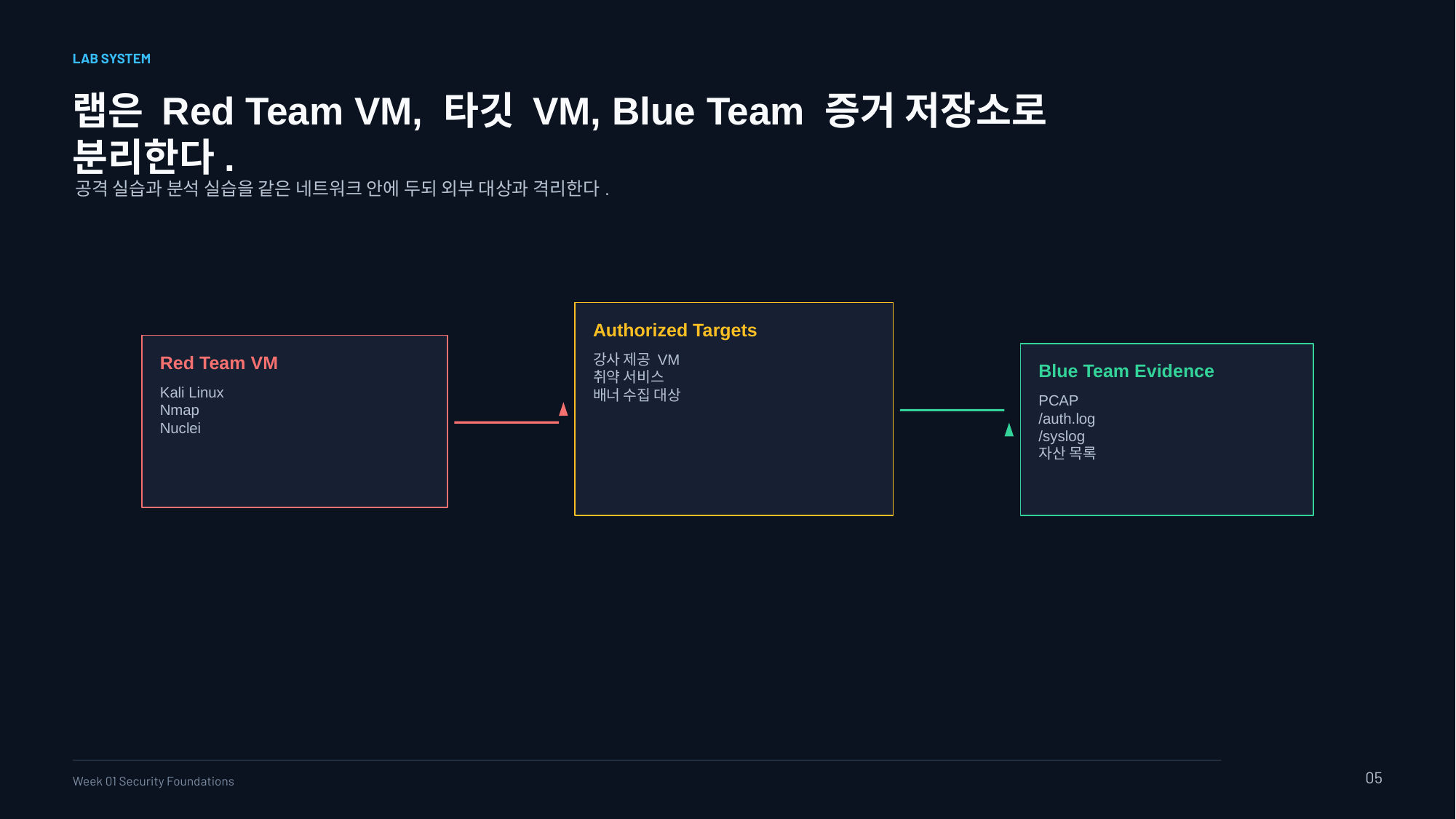

LAB SYSTEM
랩은 Red Team VM, 타깃 VM, Blue Team 증거 저장소로 분리한다.
공격 실습과 분석 실습을 같은 네트워크 안에 두되 외부 대상과 격리한다.

Authorized Targets

강사 제공 VM
취약 서비스
배너 수집 대상
Red Team VM
Blue Team Evidence
Kali Linux
Nmap
Nuclei
PCAP
/auth.log
/syslog
자산 목록

05
Week 01 Security Foundations